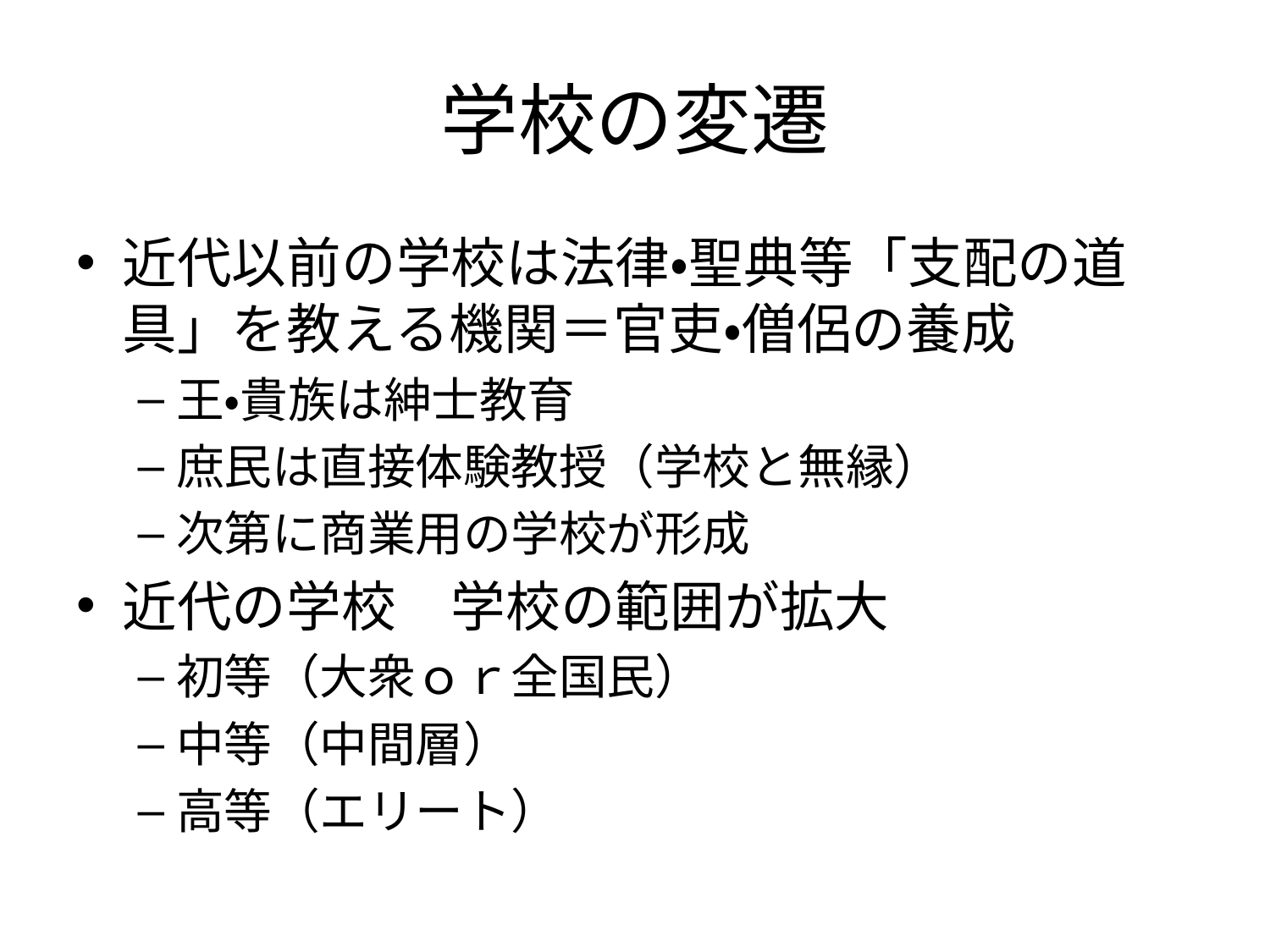

# 学校の変遷
近代以前の学校は法律・聖典等「支配の道具」を教える機関＝官吏・僧侶の養成
王・貴族は紳士教育
庶民は直接体験教授（学校と無縁）
次第に商業用の学校が形成
近代の学校　学校の範囲が拡大
初等（大衆ｏｒ全国民）
中等（中間層）
高等（エリート）